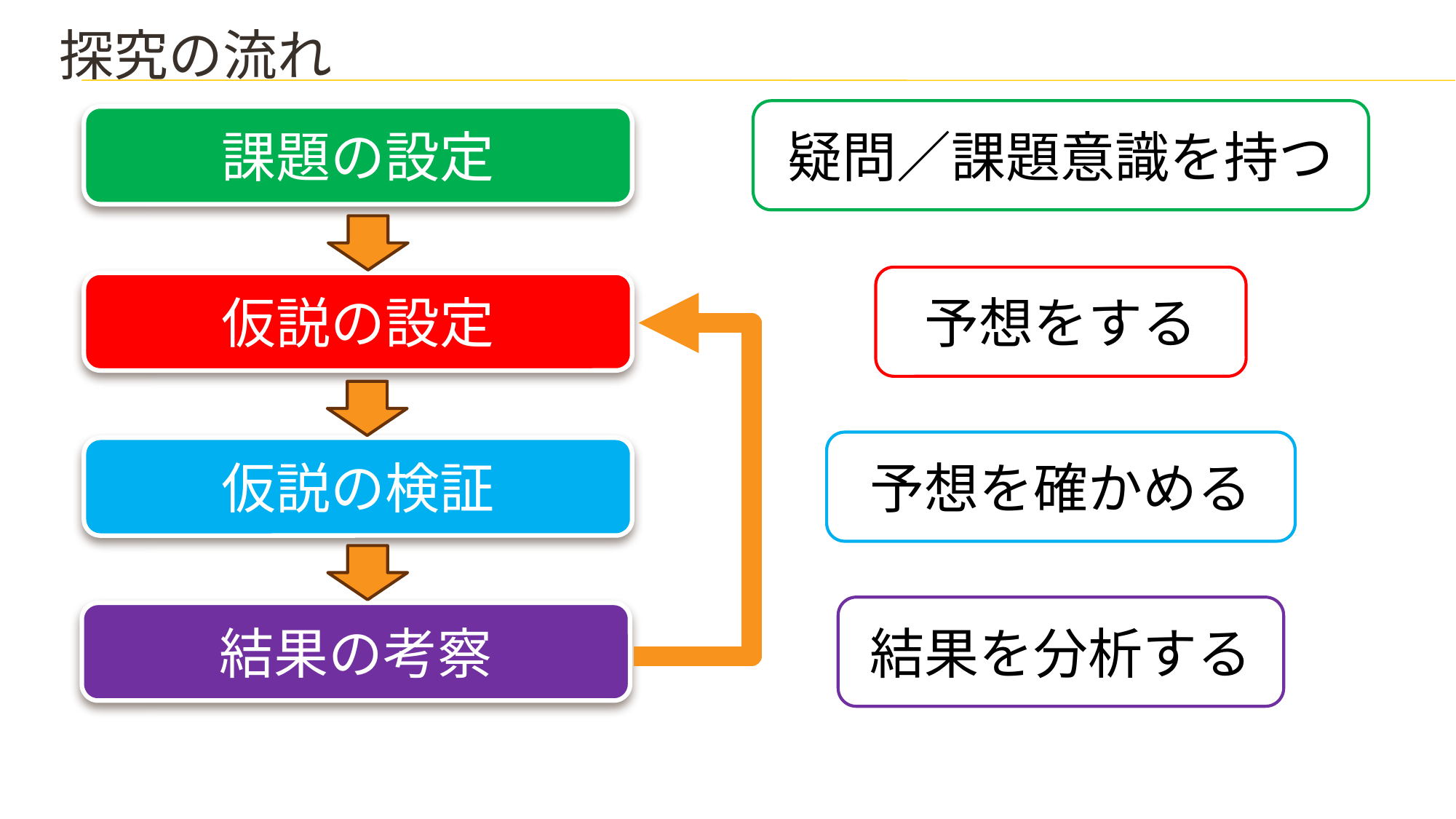

# 探究の流れ
疑問／課題意識を持つ
課題の設定

予想をする
仮説の設定

予想を確かめる
仮説の検証

結果を分析する
結果の考察